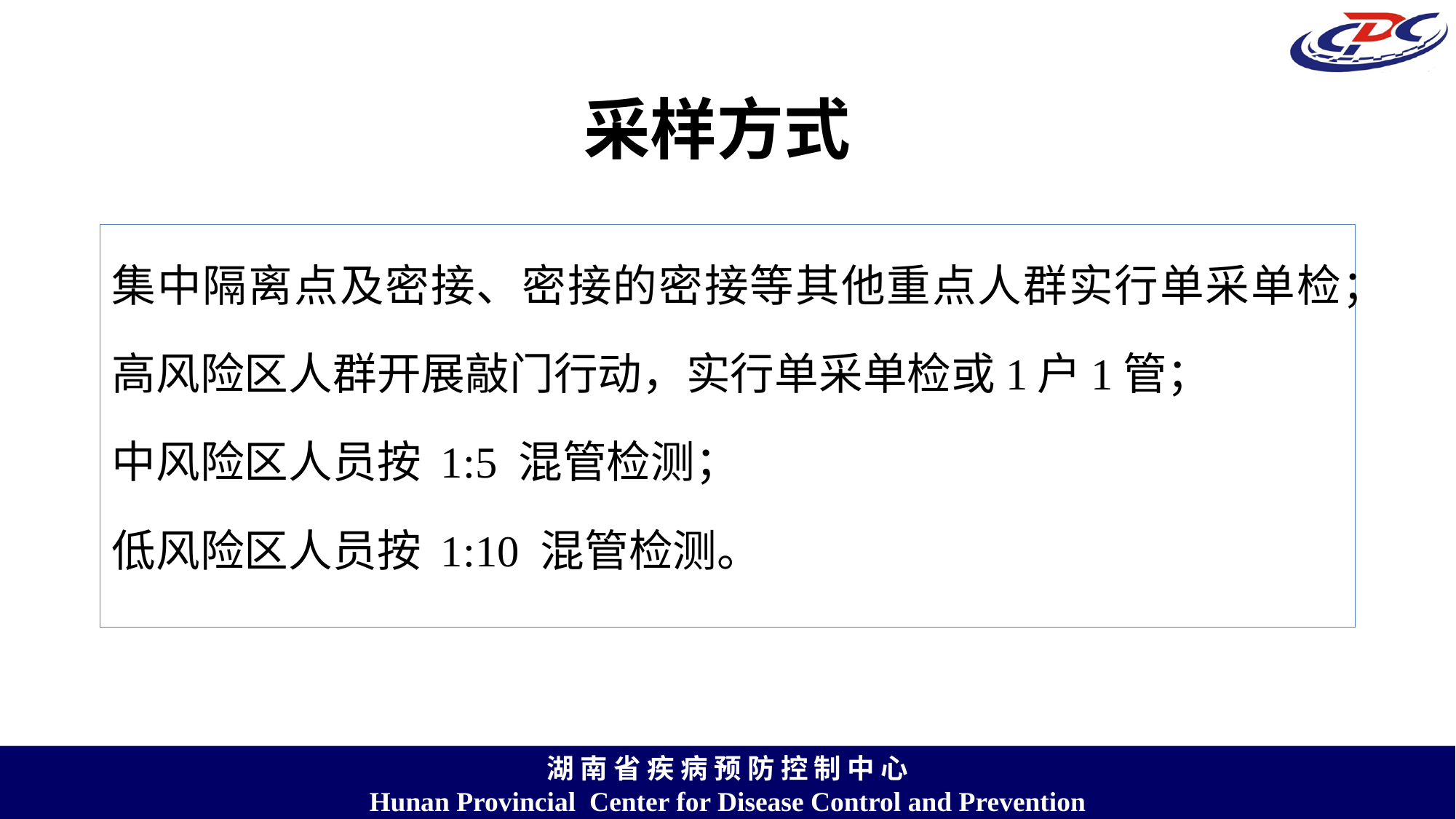

采样方式
集中隔离点及密接、密接的密接等其他重点人群实行单采单检；
高风险区人群开展敲门行动，实行单采单检或1户1管；
中风险区人员按 1:5 混管检测；
低风险区人员按 1:10 混管检测。